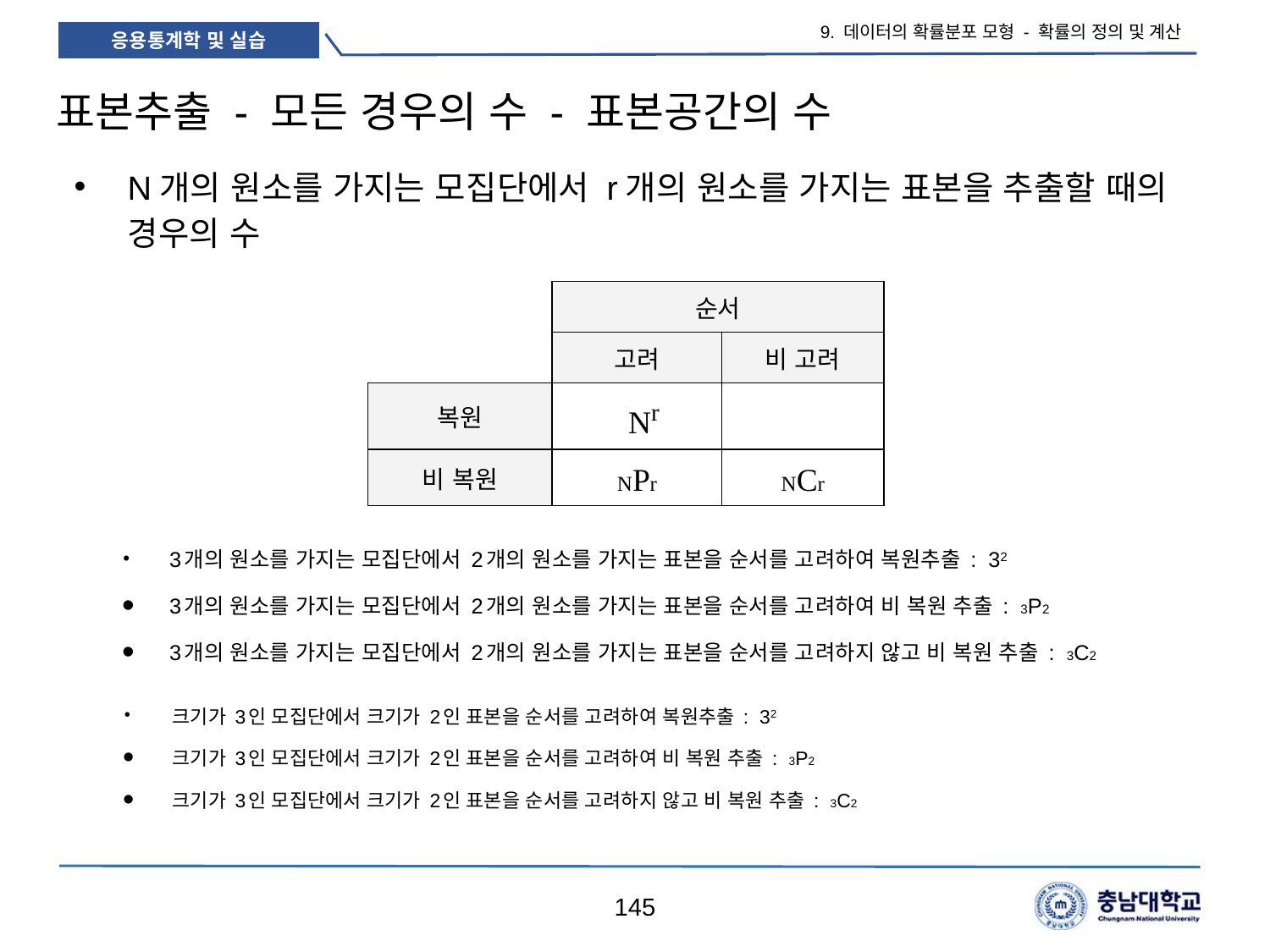

9. 데이터의 확률분포 모형 - 확률의 정의 및 계산
# 표본추출 - 모든 경우의 수 - 표본공간의 수
N개의 원소를 가지는 모집단에서 r개의 원소를 가지는 표본을 추출할 때의 경우의 수
|  | 순서 |  |
| --- | --- | --- |
|  | 고려 | 비 고려 |
| 복원 | Nr |  |
| 비 복원 | NPr | NCr |
3개의 원소를 가지는 모집단에서 2개의 원소를 가지는 표본을 순서를 고려하여 복원추출 :  32
3개의 원소를 가지는 모집단에서 2개의 원소를 가지는 표본을 순서를 고려하여 비 복원 추출 :  3P2
3개의 원소를 가지는 모집단에서 2개의 원소를 가지는 표본을 순서를 고려하지 않고 비 복원 추출 :  3C2
크기가 3인 모집단에서 크기가 2인 표본을 순서를 고려하여 복원추출 :  32
크기가 3인 모집단에서 크기가 2인 표본을 순서를 고려하여 비 복원 추출 :  3P2
크기가 3인 모집단에서 크기가 2인 표본을 순서를 고려하지 않고 비 복원 추출 :  3C2
145